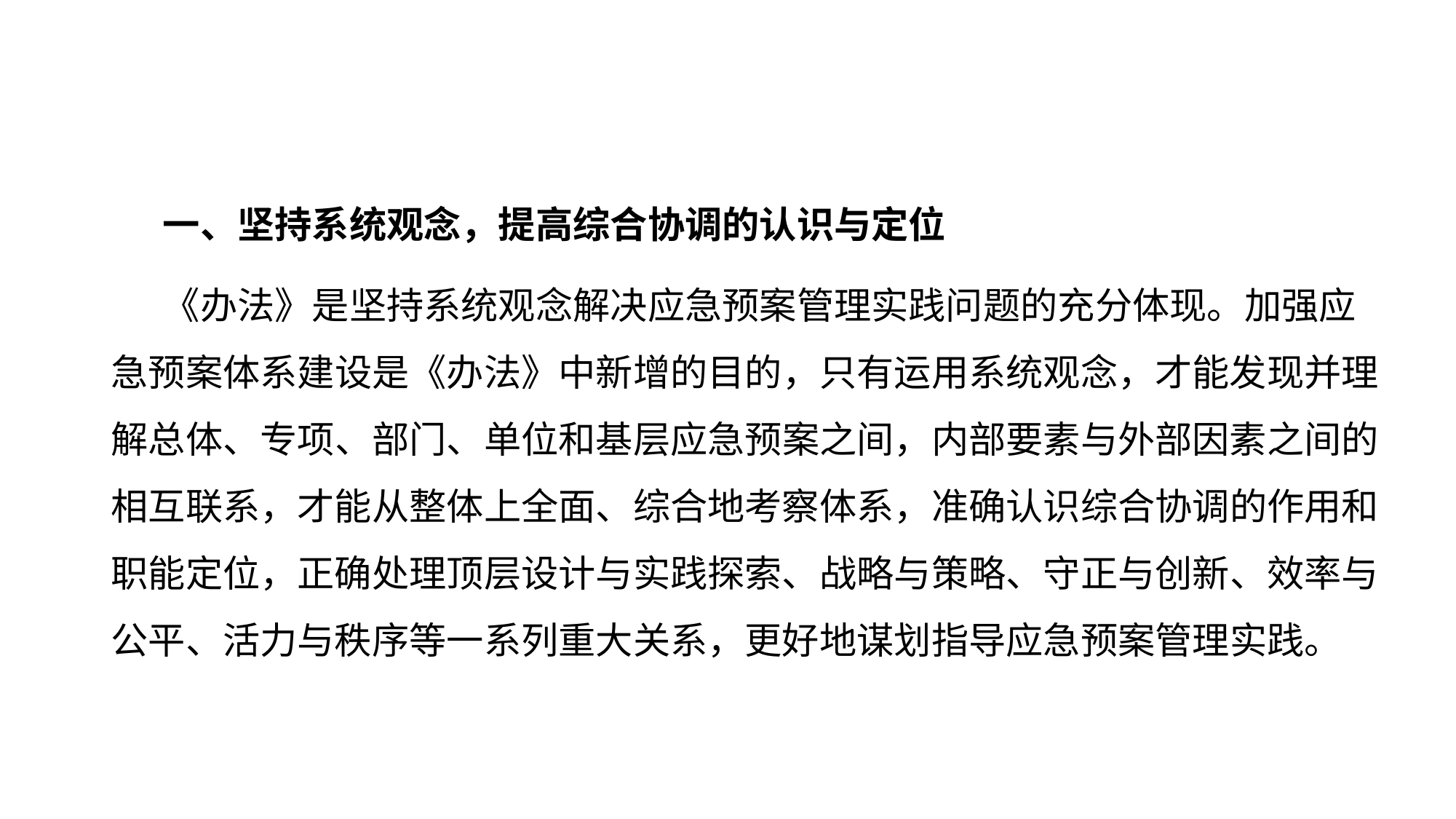

#
一、坚持系统观念，提高综合协调的认识与定位
《办法》是坚持系统观念解决应急预案管理实践问题的充分体现。加强应急预案体系建设是《办法》中新增的目的，只有运用系统观念，才能发现并理解总体、专项、部门、单位和基层应急预案之间，内部要素与外部因素之间的相互联系，才能从整体上全面、综合地考察体系，准确认识综合协调的作用和职能定位，正确处理顶层设计与实践探索、战略与策略、守正与创新、效率与公平、活力与秩序等一系列重大关系，更好地谋划指导应急预案管理实践。